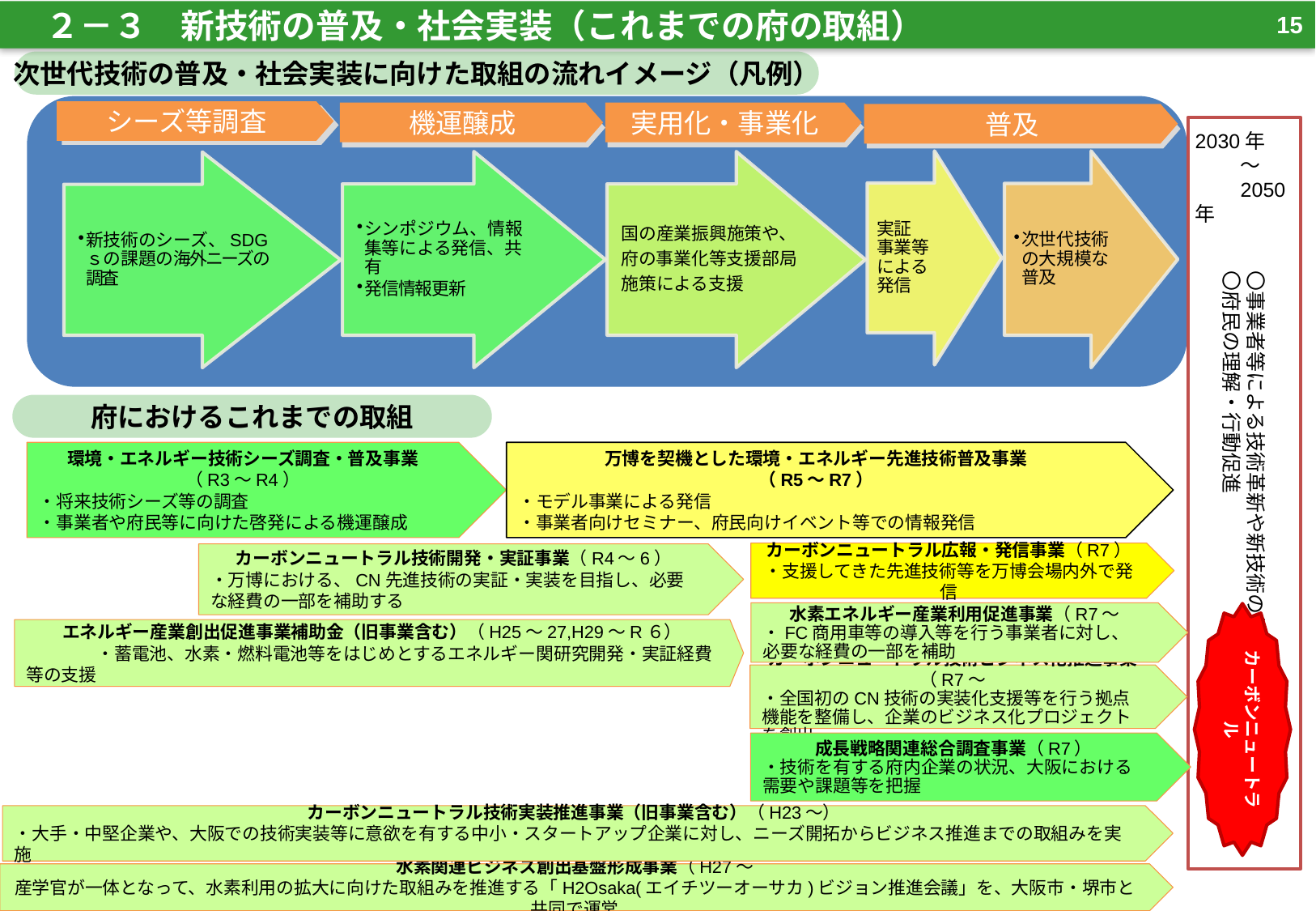

15
　２－３　新技術の普及・社会実装（これまでの府の取組）
次世代技術の普及・社会実装に向けた取組の流れイメージ（凡例）

シーズ等調査

機運醸成

実用化・事業化

普及

　　　　　　　〇事業者等による技術革新や新技術の普及
　　　　　　　〇府民の理解・行動促進
2030年
　　 ～
　　2050年
実証
事業等
による
発信
次世代技術の大規模な普及
シンポジウム、情報集等による発信、共有
発信情報更新
国の産業振興施策や、
府の事業化等支援部局
施策による支援
新技術のシーズ、SDGｓの課題の海外ニーズの調査
府におけるこれまでの取組
万博を契機とした環境・エネルギー先進技術普及事業
（R5～R7）
・モデル事業による発信
・事業者向けセミナー、府民向けイベント等での情報発信
環境・エネルギー技術シーズ調査・普及事業
（R3～R4）
・将来技術シーズ等の調査
・事業者や府民等に向けた啓発による機運醸成
カーボンニュートラル広報・発信事業（R7）
・支援してきた先進技術等を万博会場内外で発信
カーボンニュートラル技術開発・実証事業（R4～6）
・万博における、CN先進技術の実証・実装を目指し、必要な経費の一部を補助する
水素エネルギー産業利用促進事業（R7～
・FC商用車等の導入等を行う事業者に対し、必要な経費の一部を補助
カーボンニュートラル
エネルギー産業創出促進事業補助金（旧事業含む）（H25～27,H29～R６）
　　　　・蓄電池、水素・燃料電池等をはじめとするエネルギー関研究開発・実証経費等の支援
カーボンニュートラル技術ビジネス化推進事業（R7～
・全国初のCN技術の実装化支援等を行う拠点機能を整備し、企業のビジネス化プロジェクトを創出
成長戦略関連総合調査事業（R7）
・技術を有する府内企業の状況、大阪における需要や課題等を把握
カーボンニュートラル技術実装推進事業（旧事業含む）（H23～）
・大手・中堅企業や、大阪での技術実装等に意欲を有する中小・スタートアップ企業に対し、ニーズ開拓からビジネス推進までの取組みを実施
水素関連ビジネス創出基盤形成事業（H27～
産学官が一体となって、水素利用の拡大に向けた取組みを推進する「H2Osaka(エイチツーオーサカ)ビジョン推進会議」を、大阪市・堺市と共同で運営